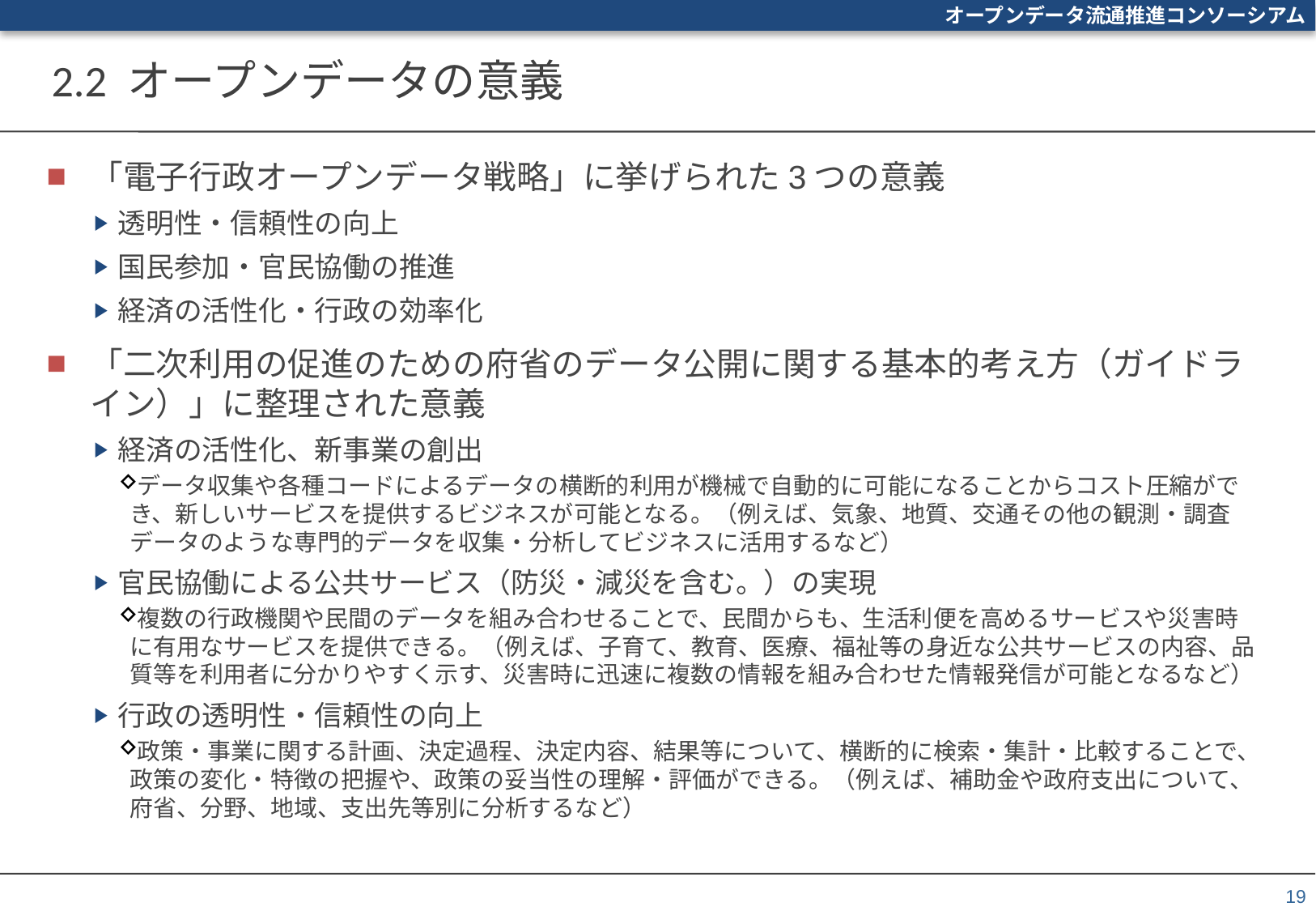

# 2.2 オープンデータの意義
「電子行政オープンデータ戦略」に挙げられた3つの意義
透明性・信頼性の向上
国民参加・官民協働の推進
経済の活性化・行政の効率化
「二次利用の促進のための府省のデータ公開に関する基本的考え方（ガイドライン）」に整理された意義
経済の活性化、新事業の創出
データ収集や各種コードによるデータの横断的利用が機械で自動的に可能になることからコスト圧縮ができ、新しいサービスを提供するビジネスが可能となる。（例えば、気象、地質、交通その他の観測・調査データのような専門的データを収集・分析してビジネスに活用するなど）
官民協働による公共サービス（防災・減災を含む。）の実現
複数の行政機関や民間のデータを組み合わせることで、民間からも、生活利便を高めるサービスや災害時に有用なサービスを提供できる。（例えば、子育て、教育、医療、福祉等の身近な公共サービスの内容、品質等を利用者に分かりやすく示す、災害時に迅速に複数の情報を組み合わせた情報発信が可能となるなど）
行政の透明性・信頼性の向上
政策・事業に関する計画、決定過程、決定内容、結果等について、横断的に検索・集計・比較することで、政策の変化・特徴の把握や、政策の妥当性の理解・評価ができる。（例えば、補助金や政府支出について、府省、分野、地域、支出先等別に分析するなど）

19